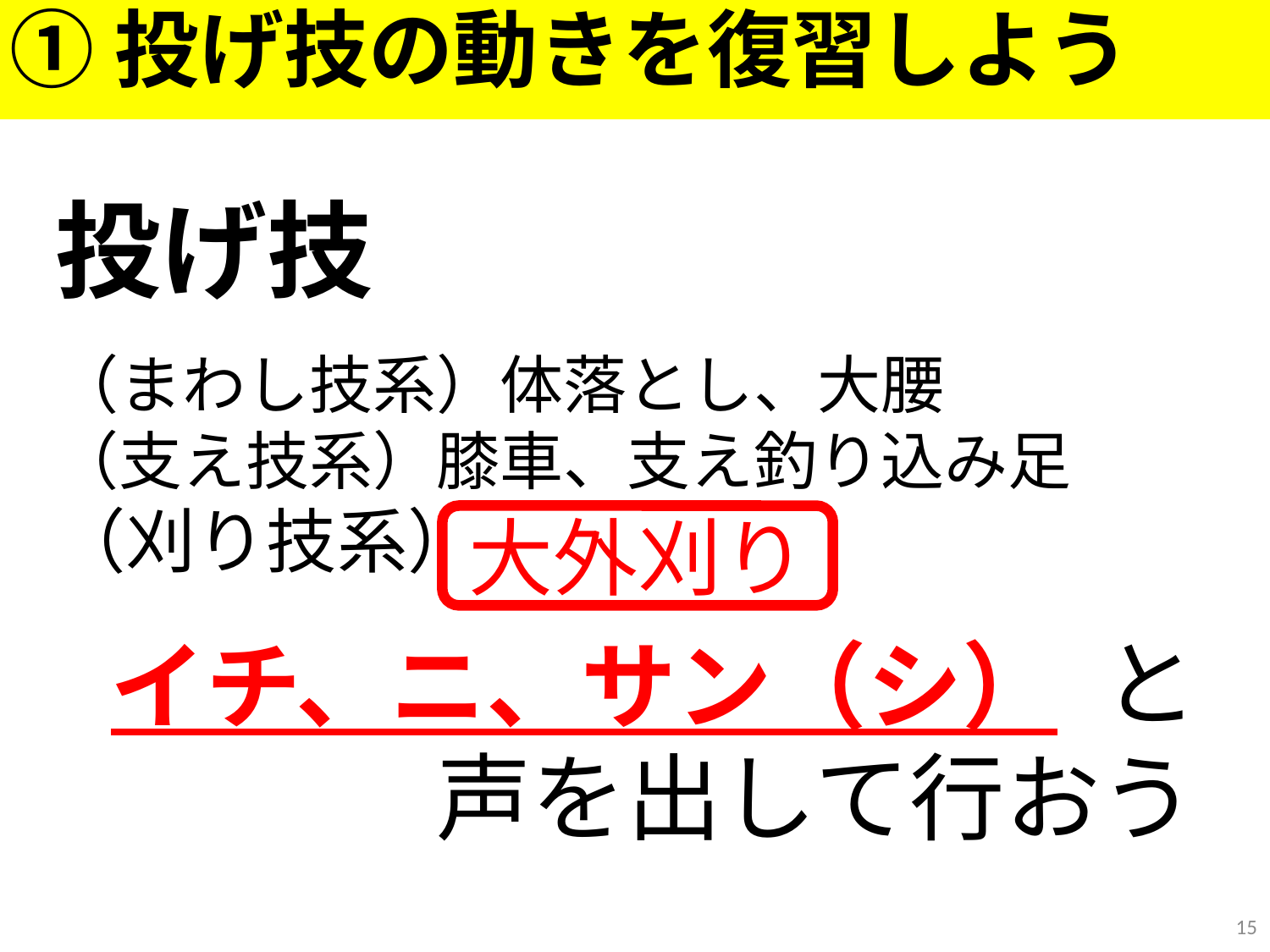

①投げ技の動きを復習しよう

投げ技

（まわし技系）体落とし、大腰
（支え技系）膝車、支え釣り込み足
（刈り技系）大外刈り

　　　　　　　　　　　と
　　　　声を出して行おう

大外刈り
イチ、ニ、サン（シ）
15